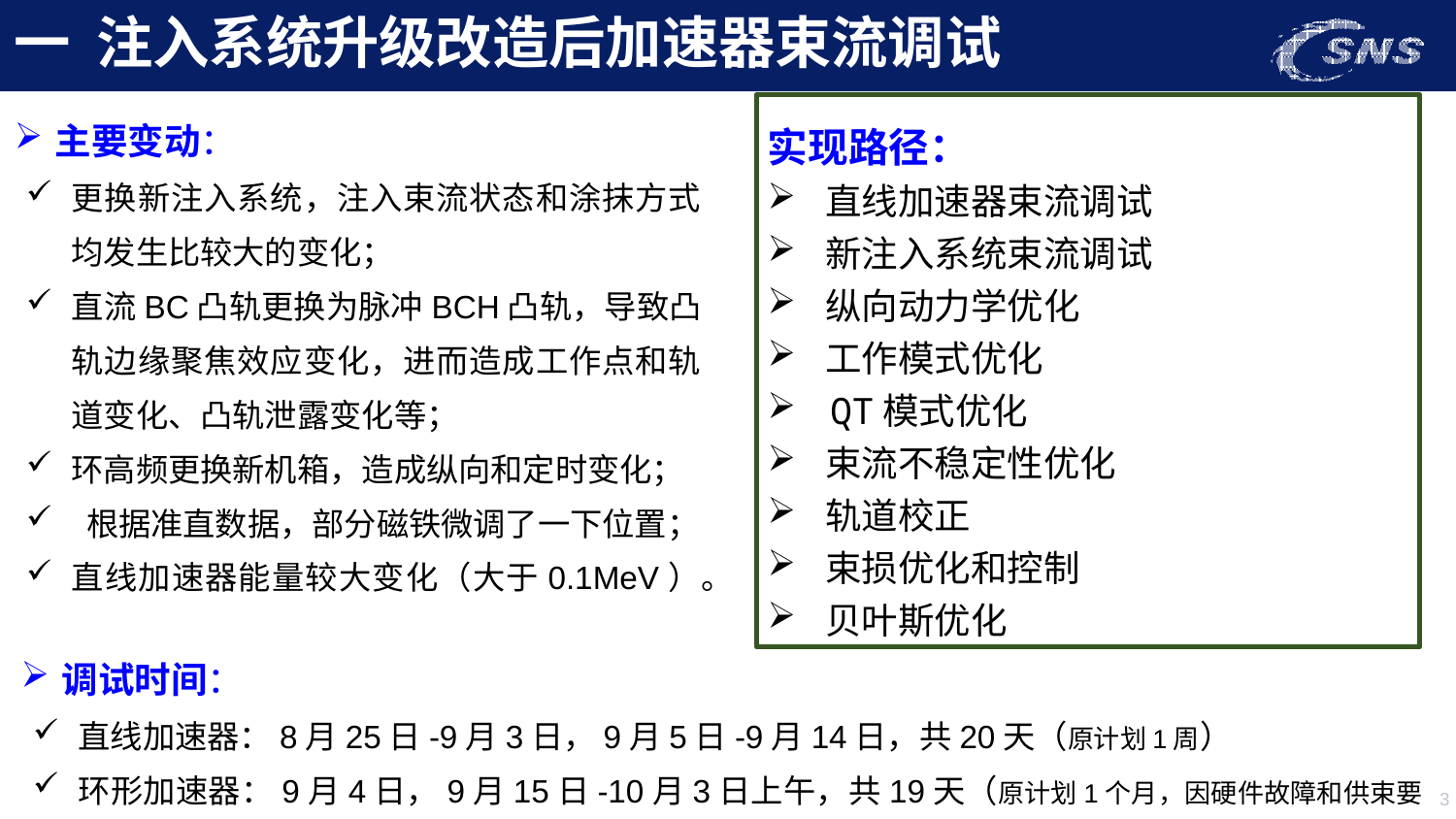

一  注入系统升级改造后加速器束流调试
主要变动：
更换新注入系统，注入束流状态和涂抹方式均发生比较大的变化；
直流BC凸轨更换为脉冲BCH凸轨，导致凸轨边缘聚焦效应变化，进而造成工作点和轨道变化、凸轨泄露变化等；
环高频更换新机箱，造成纵向和定时变化；
 根据准直数据，部分磁铁微调了一下位置；
直线加速器能量较大变化（大于0.1MeV）。
实现路径：
 直线加速器束流调试
 新注入系统束流调试
 纵向动力学优化
 工作模式优化
 QT模式优化
 束流不稳定性优化
 轨道校正
 束损优化和控制
 贝叶斯优化
调试时间：
直线加速器：8月25日-9月3日，9月5日-9月14日，共20天（原计划1周）
环形加速器：9月4日，9月15日-10月3日上午，共19天（原计划1个月，因硬件故障和供束要求缩减）